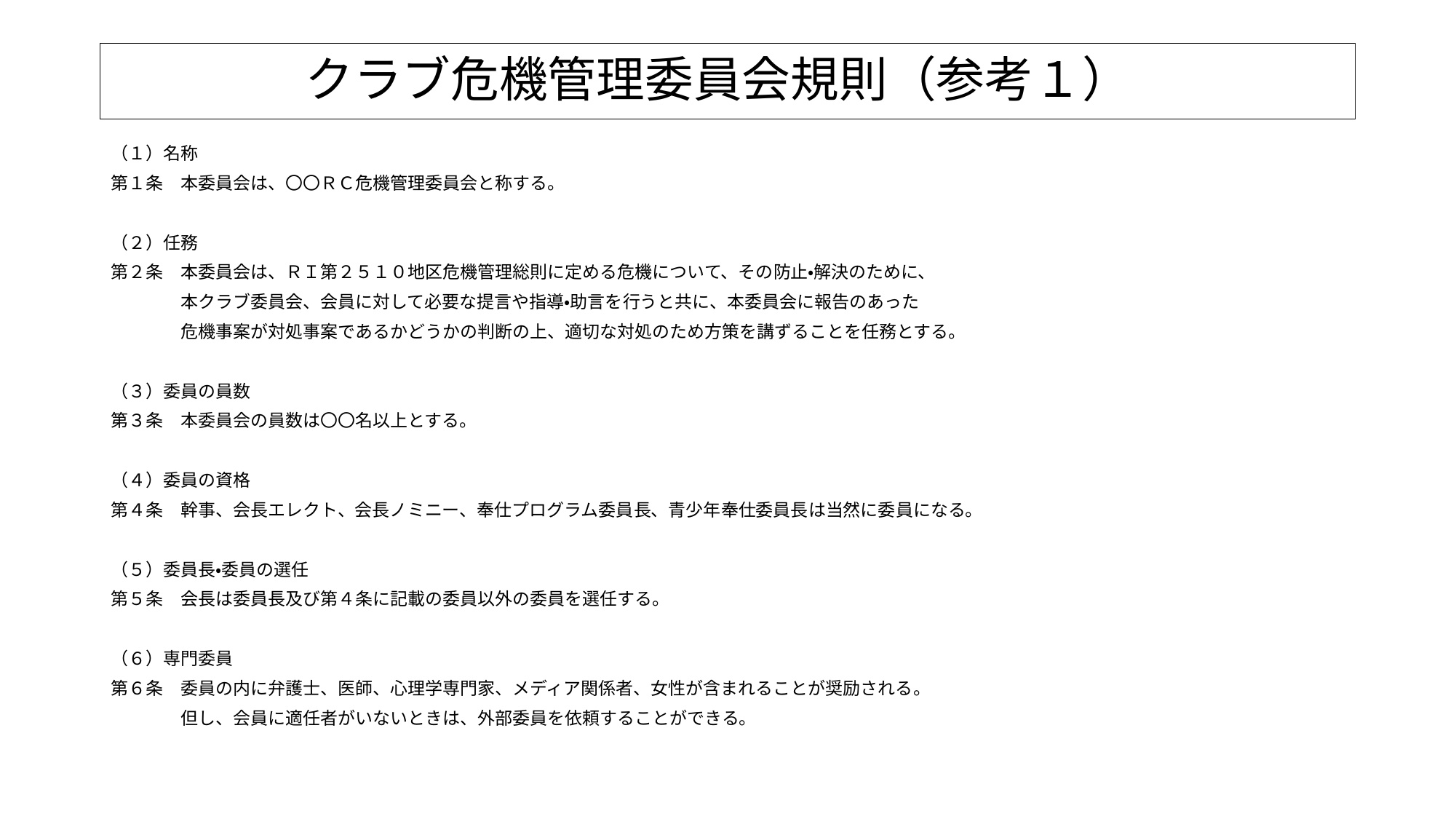

# クラブ危機管理委員会規則（参考１）
（１）名称
第１条　本委員会は、〇〇ＲＣ危機管理委員会と称する。

（２）任務
第２条　本委員会は、ＲＩ第２５１０地区危機管理総則に定める危機について、その防止・解決のために、
　　　　本クラブ委員会、会員に対して必要な提言や指導・助言を行うと共に、本委員会に報告のあった
　　　　危機事案が対処事案であるかどうかの判断の上、適切な対処のため方策を講ずることを任務とする。

（３）委員の員数
第３条　本委員会の員数は〇〇名以上とする。

（４）委員の資格
第４条　幹事、会長エレクト、会長ノミニー、奉仕プログラム委員長、青少年奉仕委員長は当然に委員になる。

（５）委員長・委員の選任
第５条　会長は委員長及び第４条に記載の委員以外の委員を選任する。

（６）専門委員
第６条　委員の内に弁護士、医師、心理学専門家、メディア関係者、女性が含まれることが奨励される。
　　　　但し、会員に適任者がいないときは、外部委員を依頼することができる。